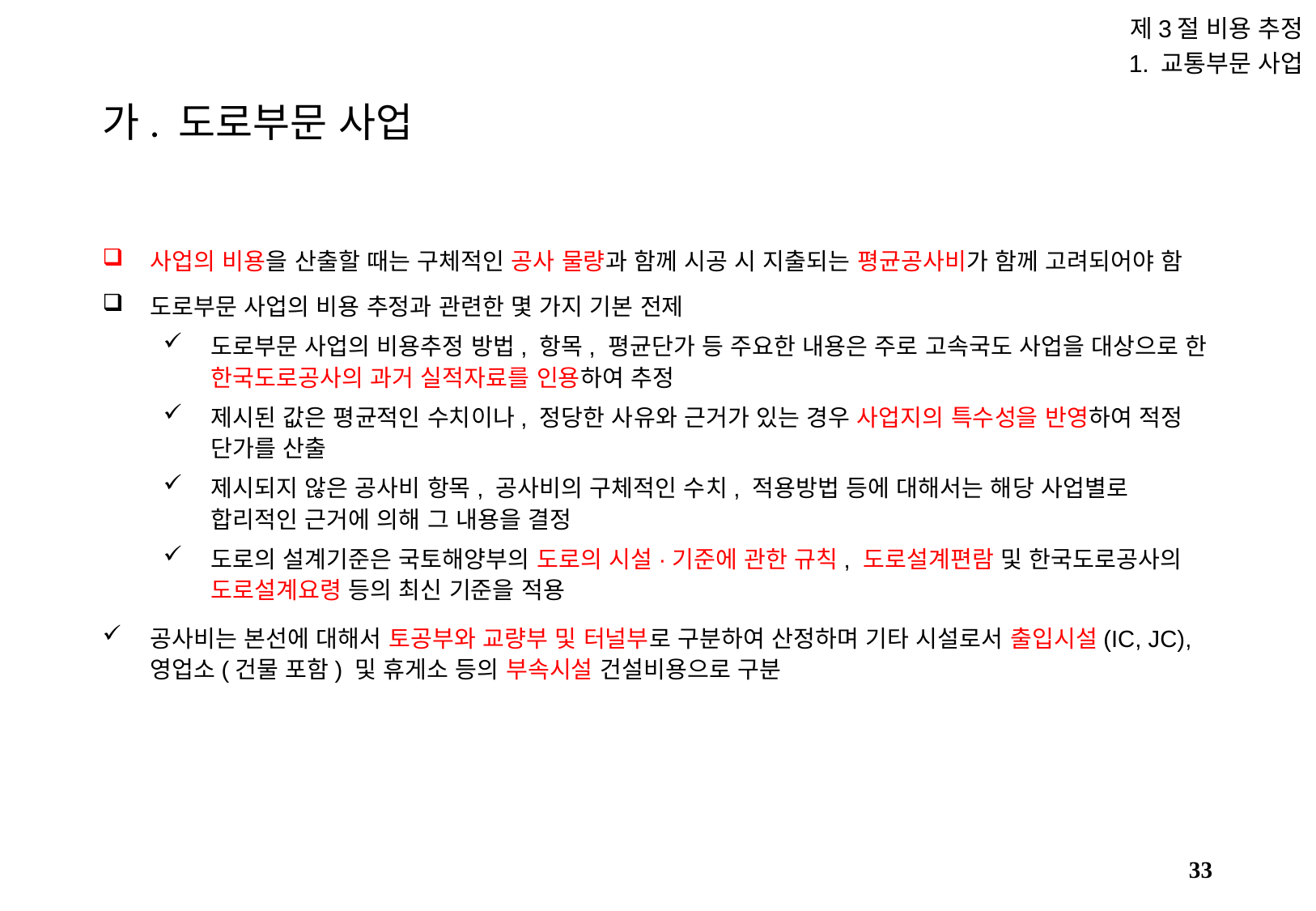

제3절 비용 추정
1. 교통부문 사업
# 가. 도로부문 사업
사업의 비용을 산출할 때는 구체적인 공사 물량과 함께 시공 시 지출되는 평균공사비가 함께 고려되어야 함
도로부문 사업의 비용 추정과 관련한 몇 가지 기본 전제
도로부문 사업의 비용추정 방법, 항목, 평균단가 등 주요한 내용은 주로 고속국도 사업을 대상으로 한 한국도로공사의 과거 실적자료를 인용하여 추정
제시된 값은 평균적인 수치이나, 정당한 사유와 근거가 있는 경우 사업지의 특수성을 반영하여 적정 단가를 산출
제시되지 않은 공사비 항목, 공사비의 구체적인 수치, 적용방법 등에 대해서는 해당 사업별로 합리적인 근거에 의해 그 내용을 결정
도로의 설계기준은 국토해양부의 도로의 시설·기준에 관한 규칙, 도로설계편람 및 한국도로공사의 도로설계요령 등의 최신 기준을 적용
공사비는 본선에 대해서 토공부와 교량부 및 터널부로 구분하여 산정하며 기타 시설로서 출입시설(IC, JC), 영업소(건물 포함) 및 휴게소 등의 부속시설 건설비용으로 구분
33